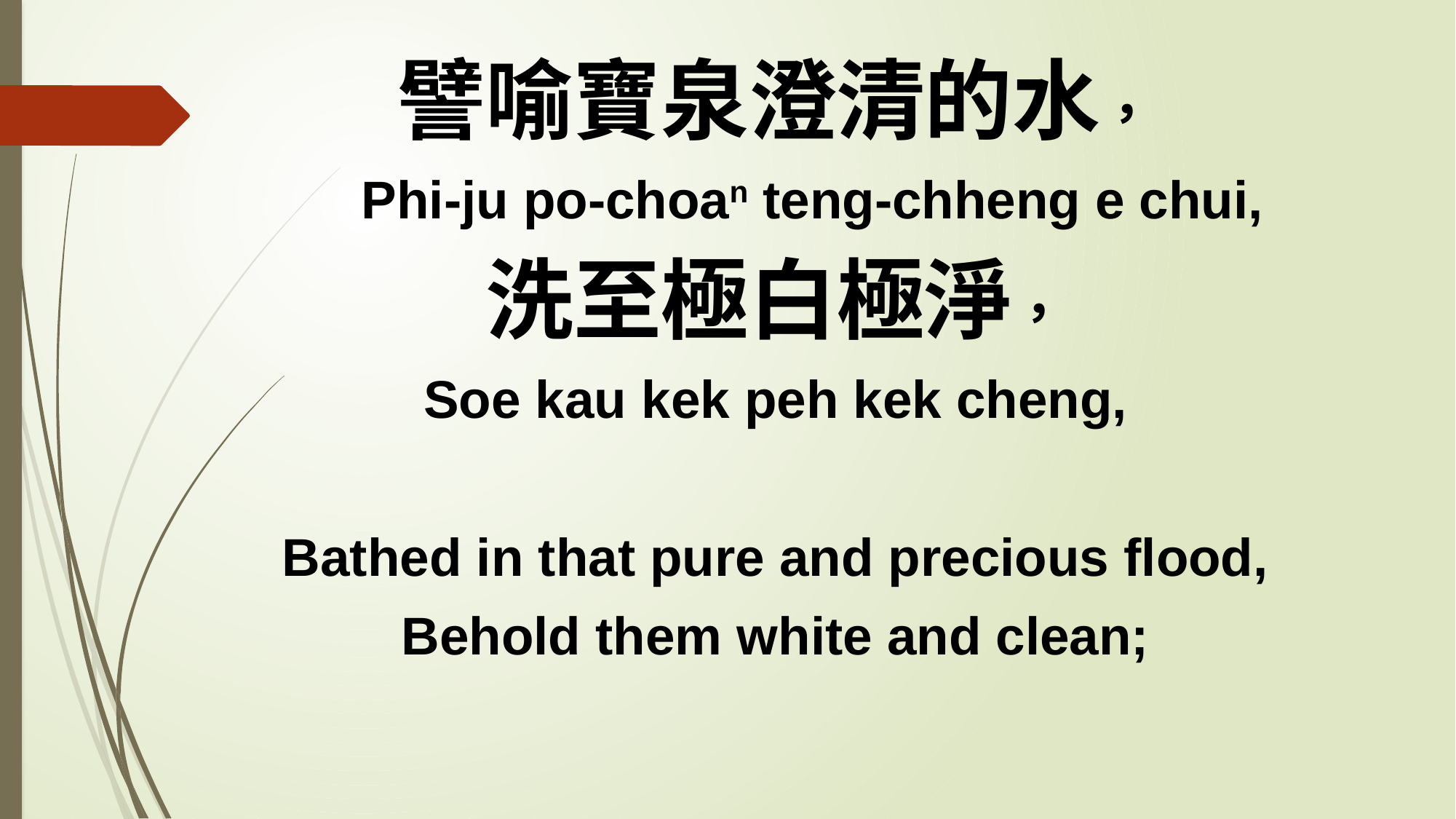

譬喻寶泉澄清的水，
     Phi-ju po-choan teng-chheng e chui,
洗至極白極淨，
Soe kau kek peh kek cheng,

Bathed in that pure and precious flood,
Behold them white and clean;